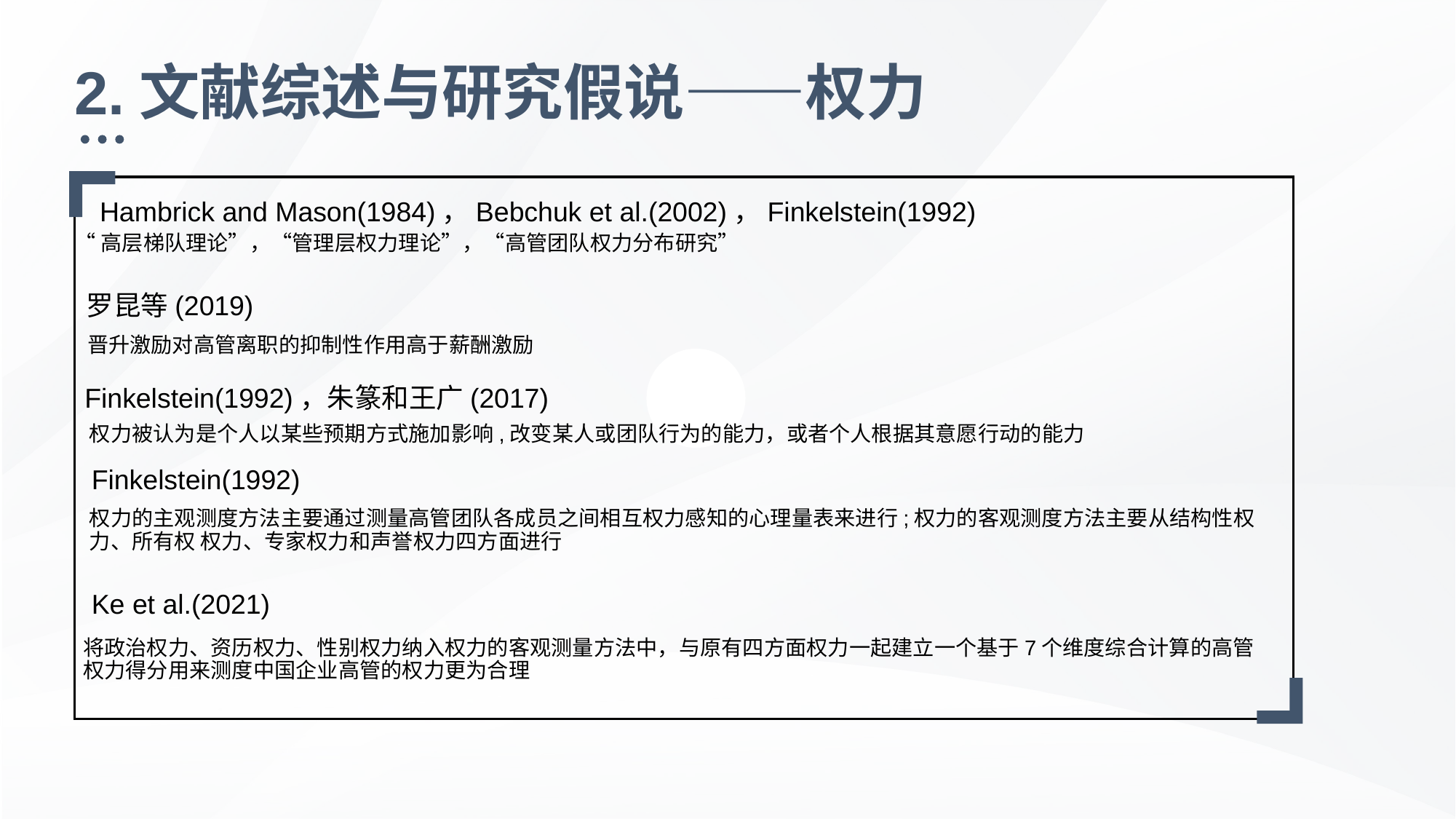

2.文献综述与研究假说——权力

Hambrick and Mason(1984)，Bebchuk et al.(2002)，Finkelstein(1992)
“高层梯队理论”，“管理层权力理论”，“高管团队权力分布研究”
罗昆等(2019)
晋升激励对高管离职的抑制性作用高于薪酬激励
Finkelstein(1992)，朱篆和王广(2017)
Finkelstein(1992)
权力的主观测度方法主要通过测量高管团队各成员之间相互权力感知的心理量表来进行;权力的客观测度方法主要从结构性权力、所有权 权力、专家权力和声誉权力四方面进行
将政治权力、资历权力、性别权力纳入权力的客观测量方法中，与原有四方面权力一起建立一个基于7个维度综合计算的高管权力得分用来测度中国企业高管的权力更为合理

权力被认为是个人以某些预期方式施加影响,改变某人或团队行为的能力，或者个人根据其意愿行动的能力
Ke et al.(2021)